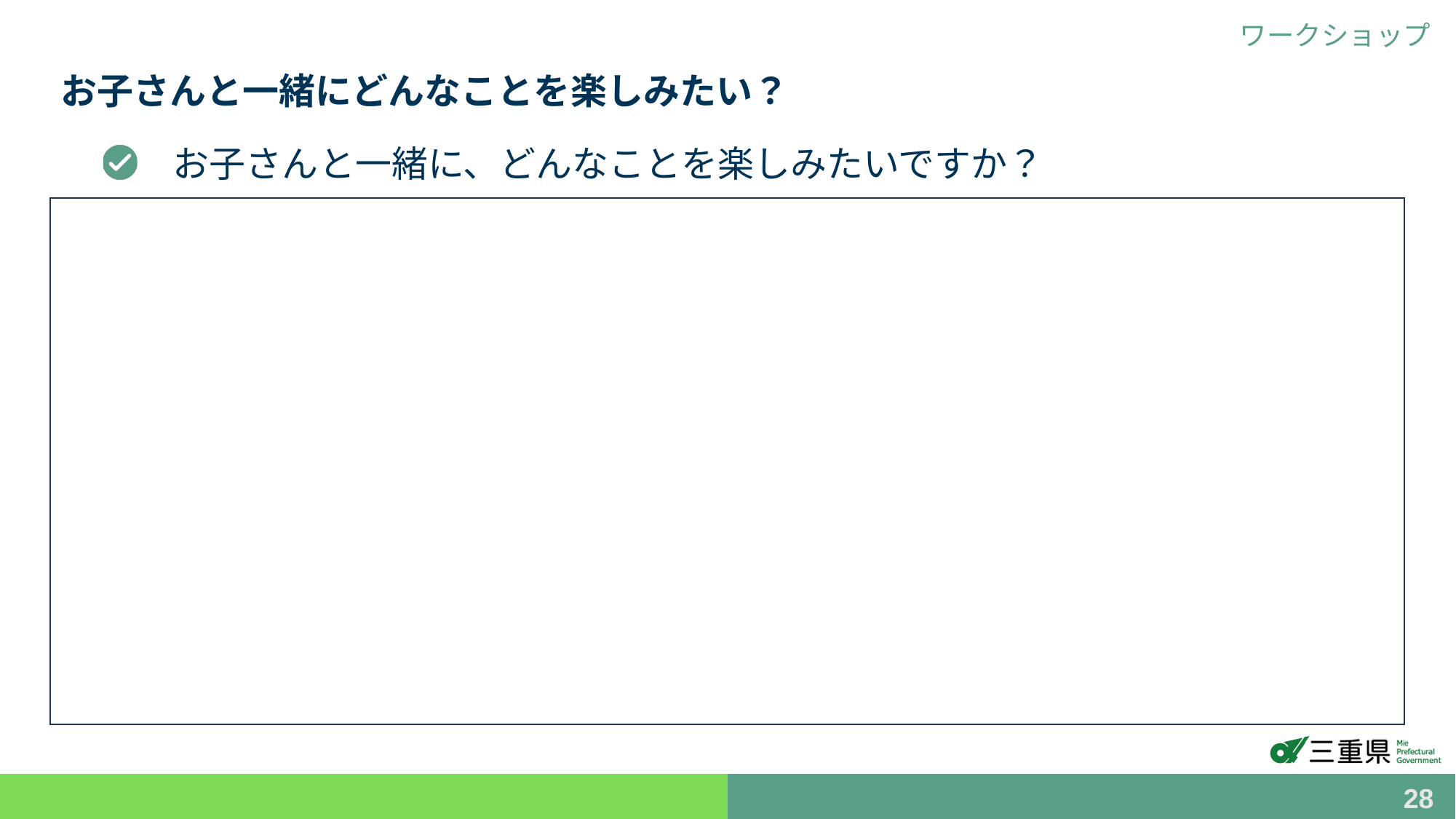

ワークショップ
お子さんと一緒にどんなことを楽しみたい？
お子さんと一緒に、どんなことを楽しみたいですか？